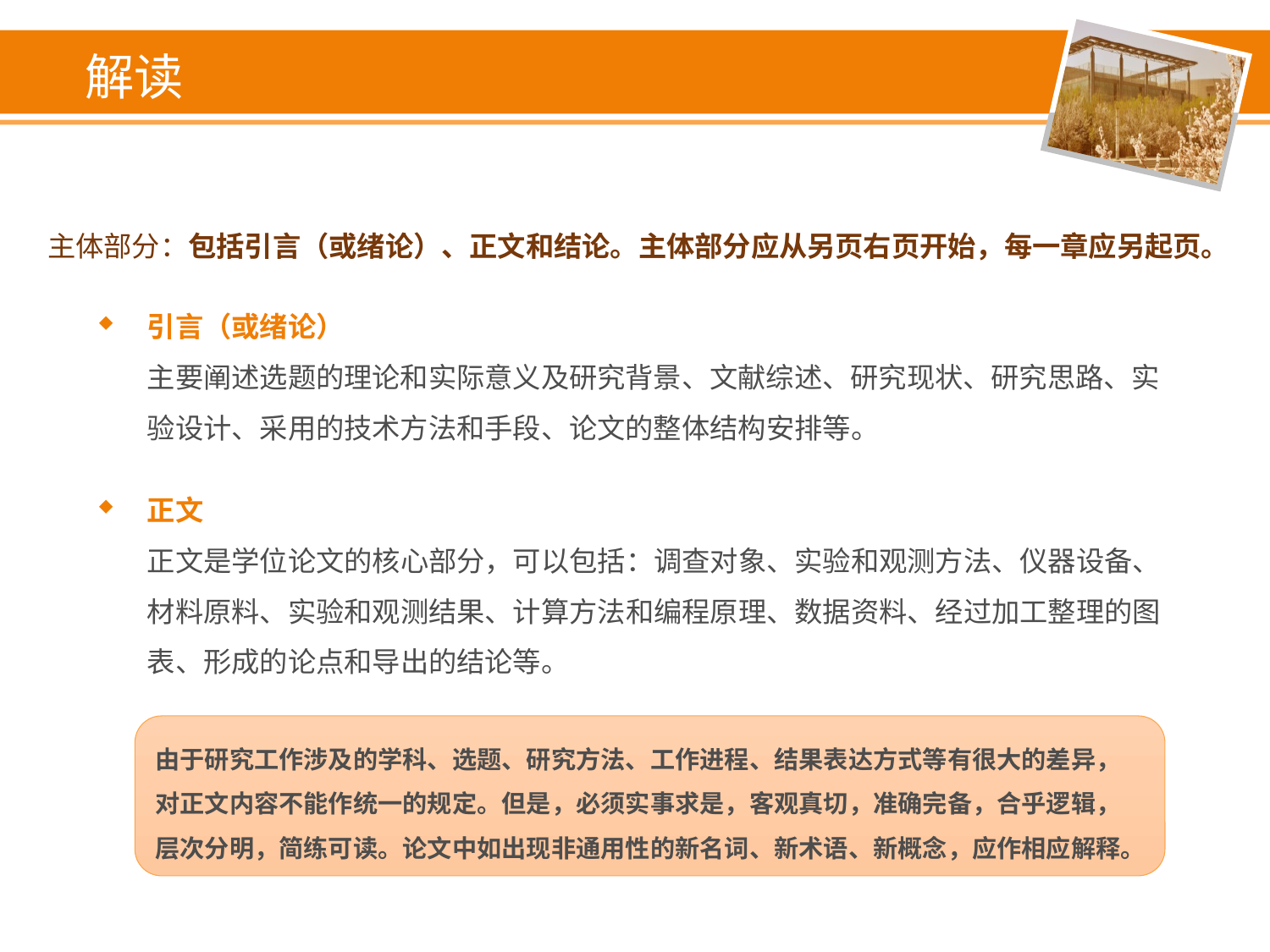

解读
# 主体部分：包括引言（或绪论）、正文和结论。主体部分应从另页右页开始，每一章应另起页。
引言（或绪论）
主要阐述选题的理论和实际意义及研究背景、文献综述、研究现状、研究思路、实验设计、采用的技术方法和手段、论文的整体结构安排等。
正文
正文是学位论文的核心部分，可以包括：调查对象、实验和观测方法、仪器设备、材料原料、实验和观测结果、计算方法和编程原理、数据资料、经过加工整理的图表、形成的论点和导出的结论等。
由于研究工作涉及的学科、选题、研究方法、工作进程、结果表达方式等有很大的差异，对正文内容不能作统一的规定。但是，必须实事求是，客观真切，准确完备，合乎逻辑，层次分明，简练可读。论文中如出现非通用性的新名词、新术语、新概念，应作相应解释。